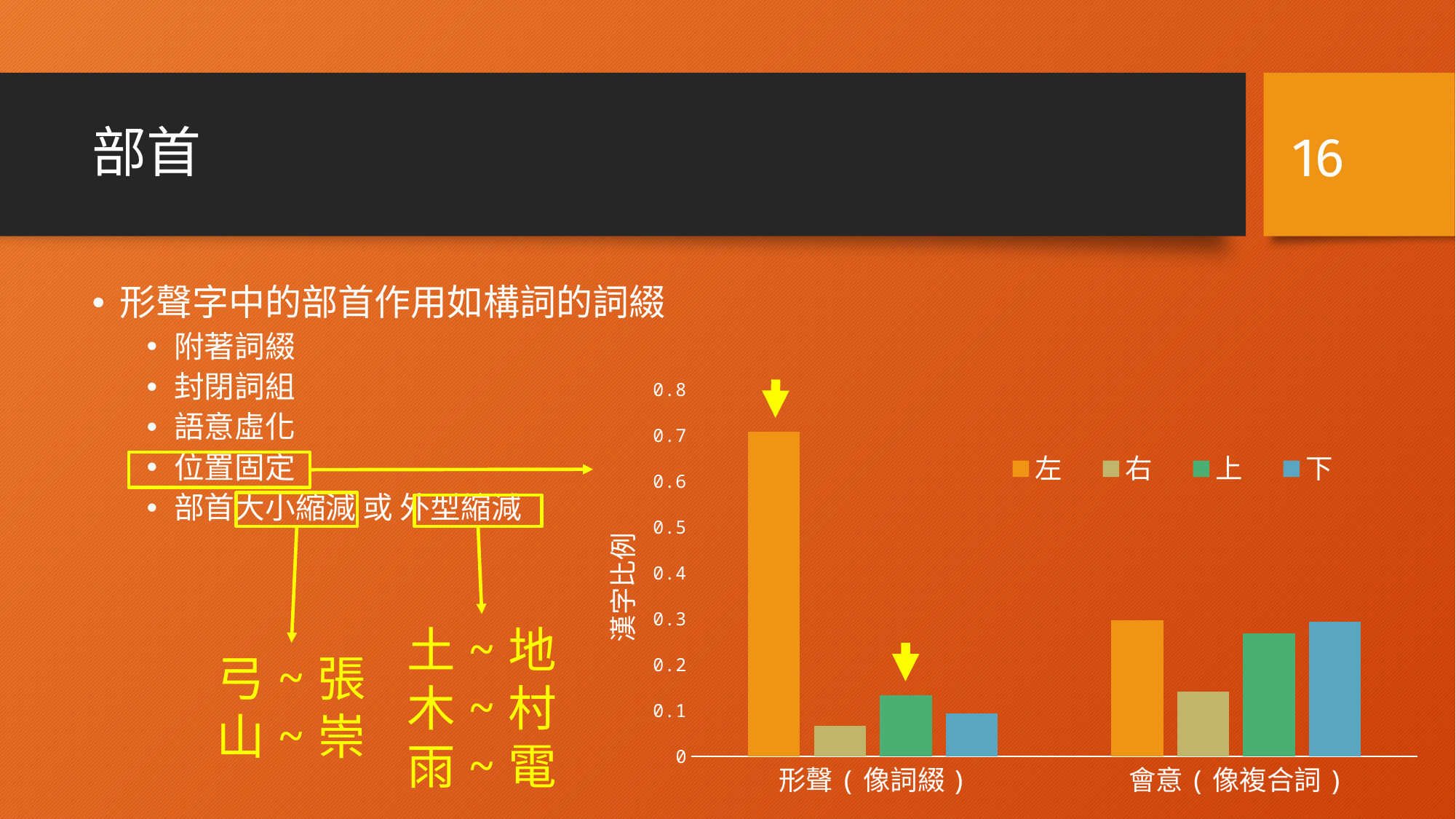

16
# 部首
形聲字中的部首作用如構詞的詞綴
附著詞綴
封閉詞組
語意虛化
位置固定
部首大小縮減 或 外型縮減

### Chart

| Category | 左 | 右 | 上 | 下 |
|---|---|---|---|---|
| 形聲(像詞綴) | 0.707311483 | 0.066238826 | 0.132477653 | 0.093972038 |
| 會意(像複合詞) | 0.296470588 | 0.141176471 | 0.268235294 | 0.294117647 |

弓~張
山~崇

土~地
木~村
雨~電